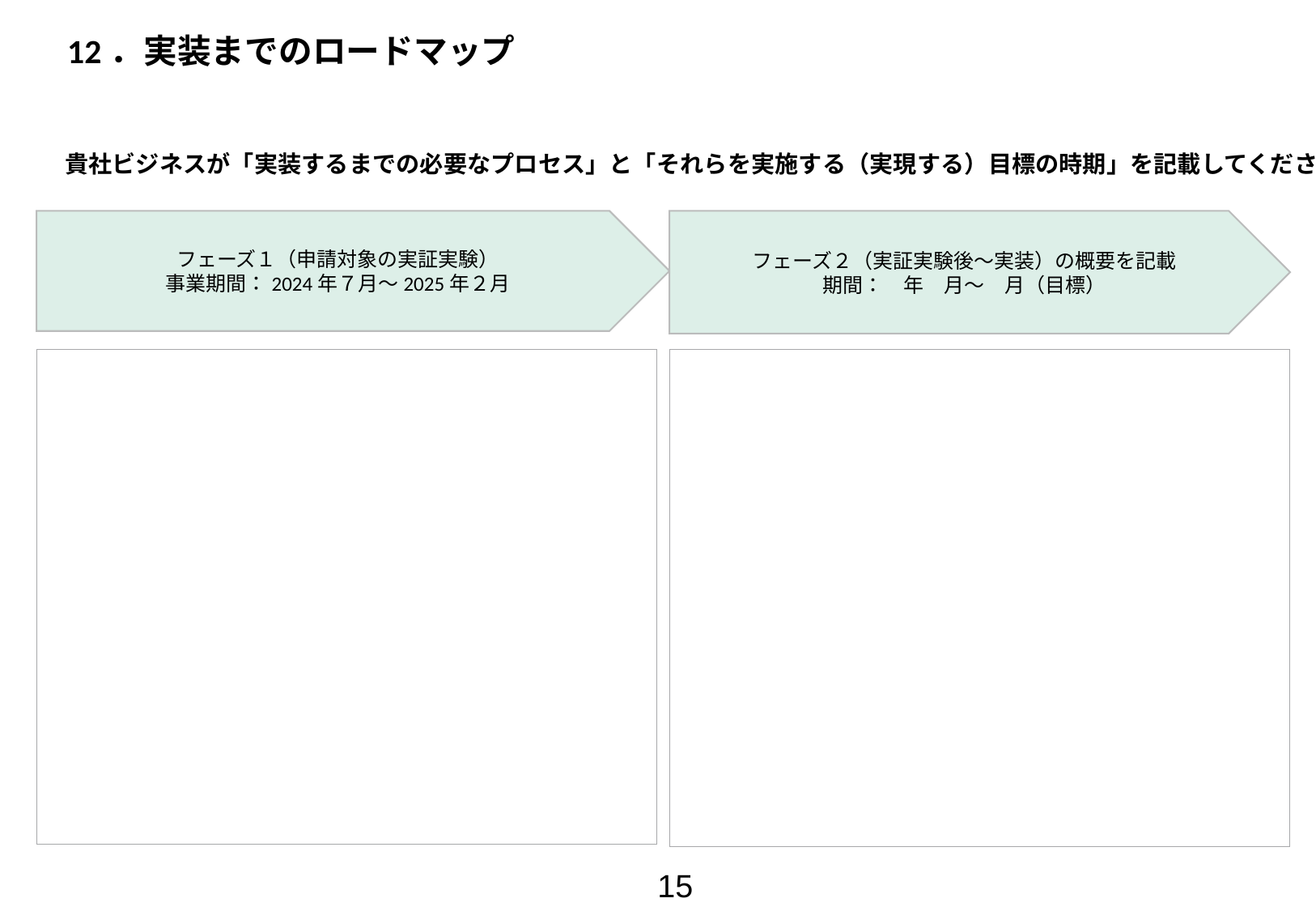

12．実装までのロードマップ
貴社ビジネスが「実装するまでの必要なプロセス」と「それらを実施する（実現する）目標の時期」を記載してください
フェーズ１（申請対象の実証実験）
事業期間：2024年７月～2025年２月
フェーズ２（実証実験後～実装）の概要を記載
期間：　年　月～　月（目標）

15